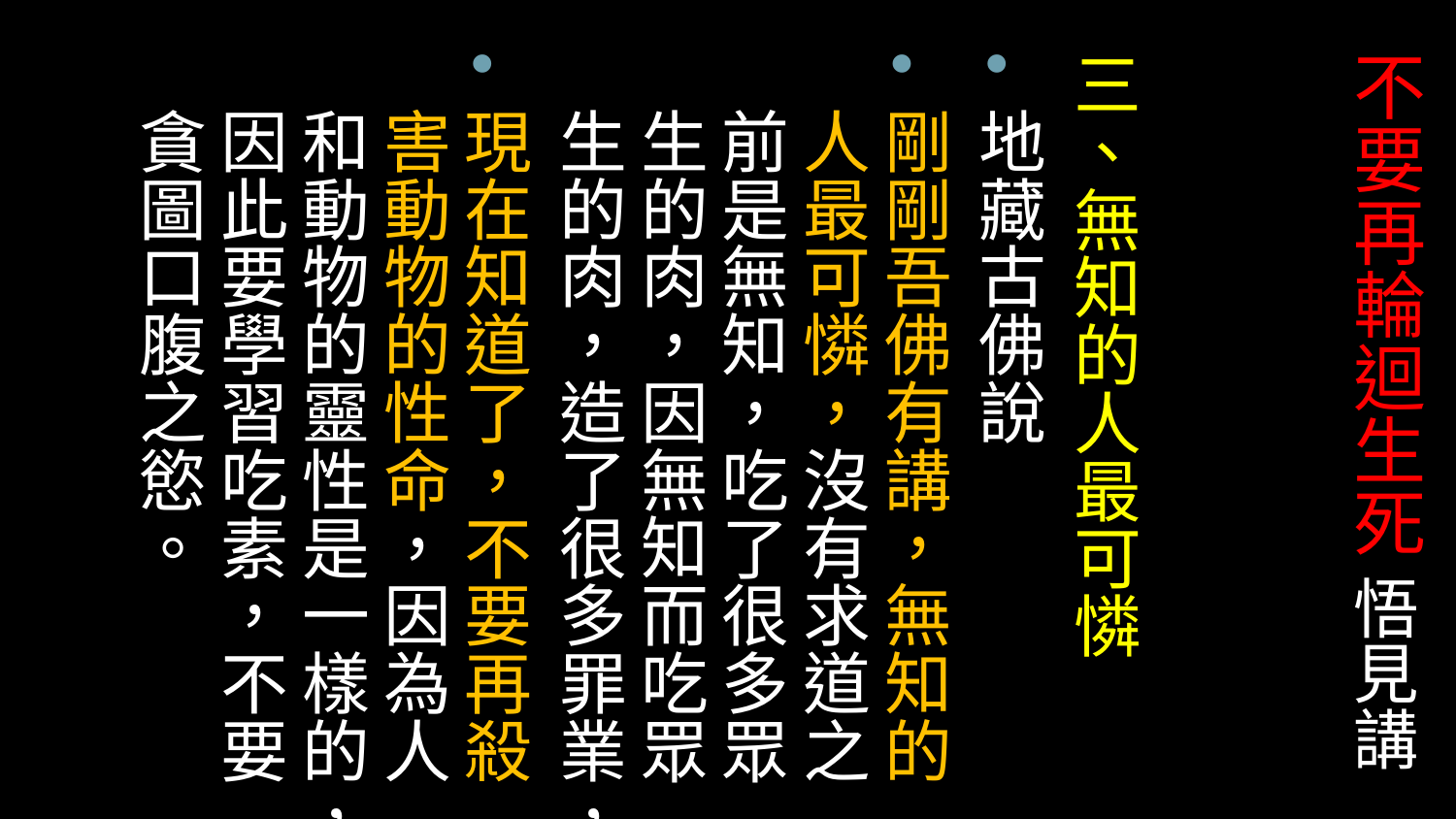

# 不要再輪迴生死 悟見講
三、無知的人最可憐
地藏古佛說
剛剛吾佛有講，無知的人最可憐，沒有求道之前是無知，吃了很多眾生的肉，因無知而吃眾生的肉，造了很多罪業，
現在知道了，不要再殺害動物的性命，因為人和動物的靈性是一樣的，因此要學習吃素，不要貪圖口腹之慾。